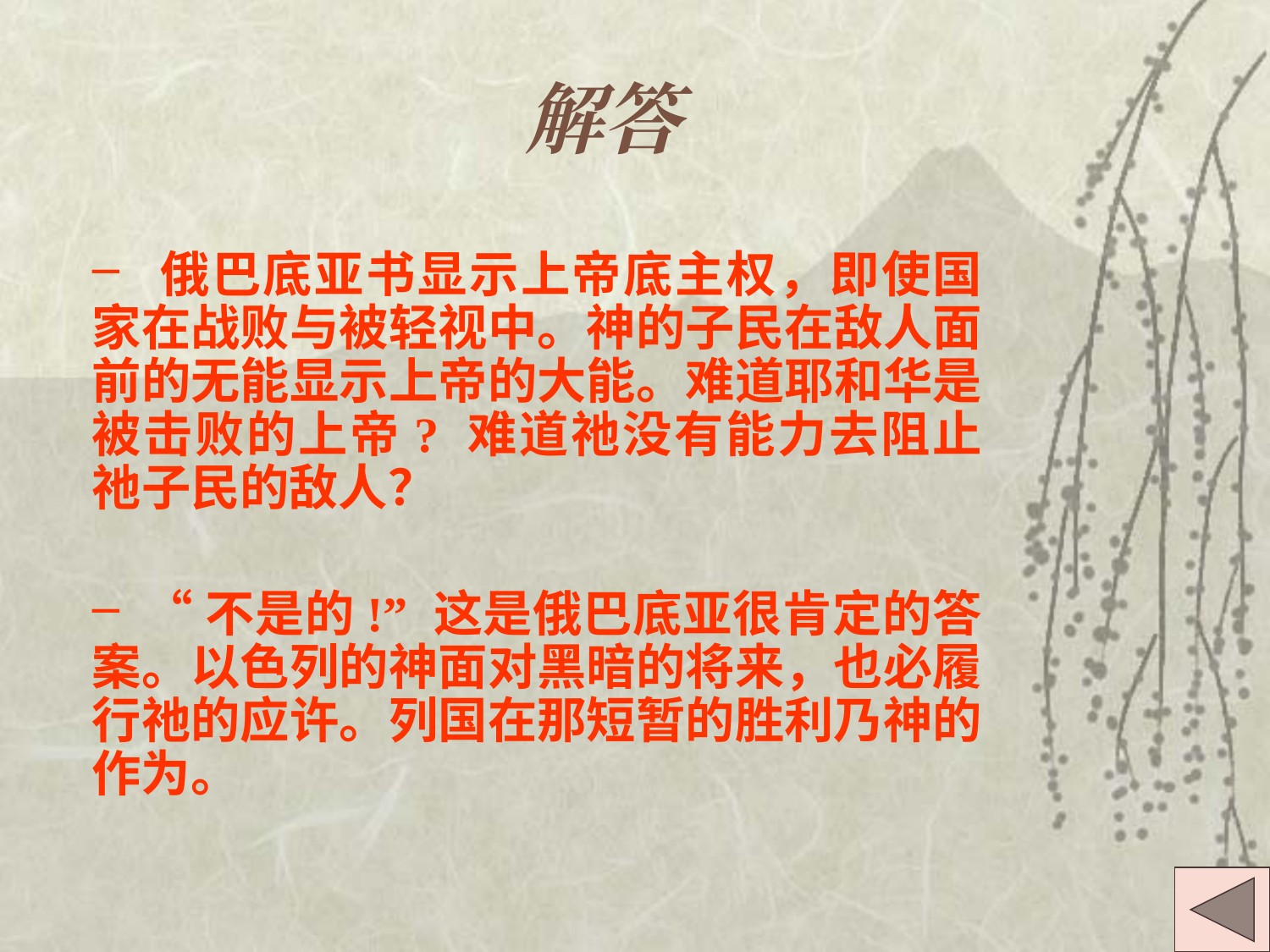

# 解答
  俄巴底亚书显示上帝底主权，即使国家在战败与被轻视中。神的子民在敌人面前的无能显示上帝的大能。难道耶和华是被击败的上帝? 难道祂没有能力去阻止祂子民的敌人？

  “不是的!” 这是俄巴底亚很肯定的答案。以色列的神面对黑暗的将来，也必履行祂的应许。列国在那短暂的胜利乃神的作为。